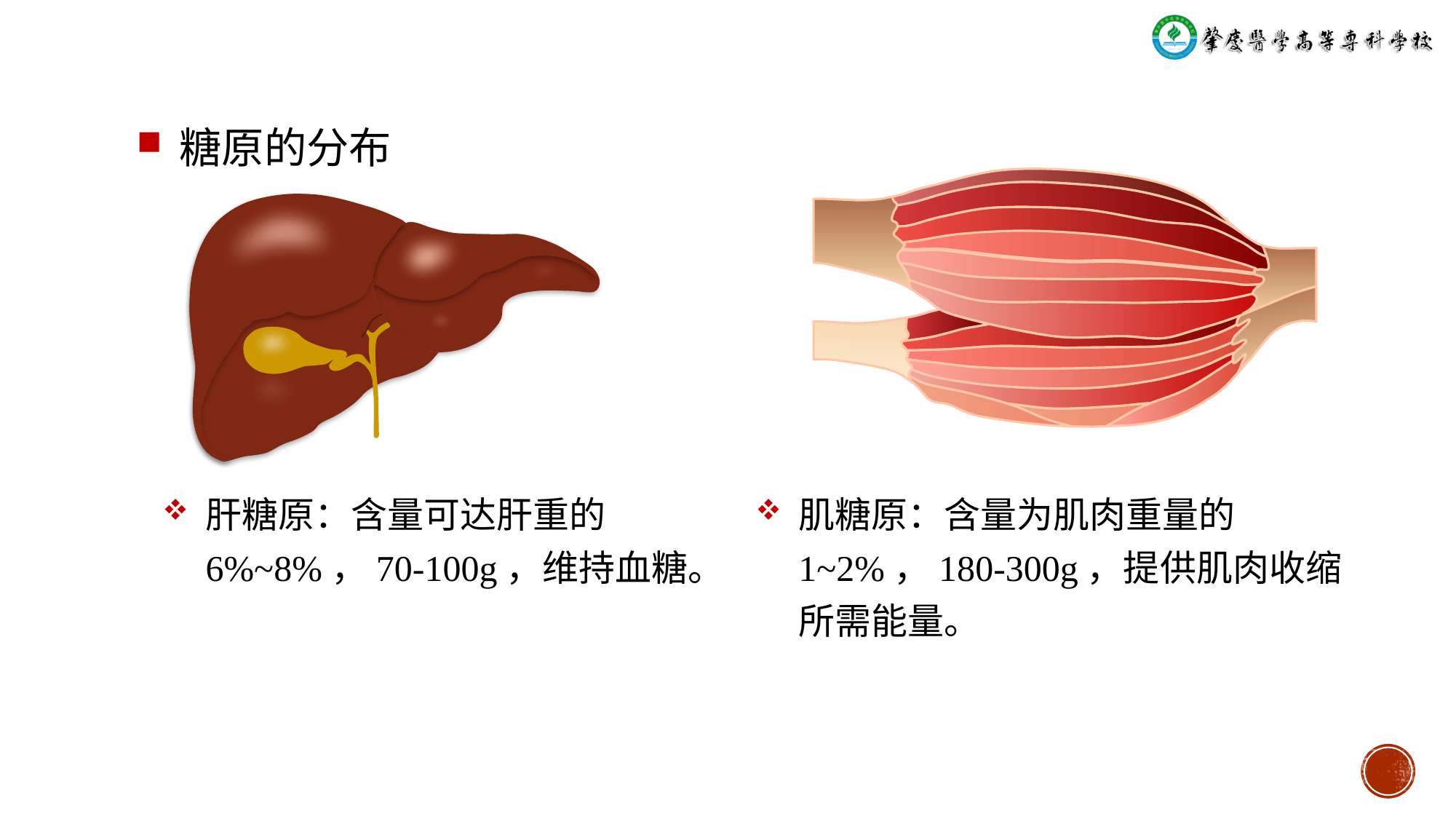

糖原的分布

肝糖原：含量可达肝重的6%~8%，70-100g，维持血糖。
肌糖原：含量为肌肉重量的1~2%，180-300g，提供肌肉收缩所需能量。